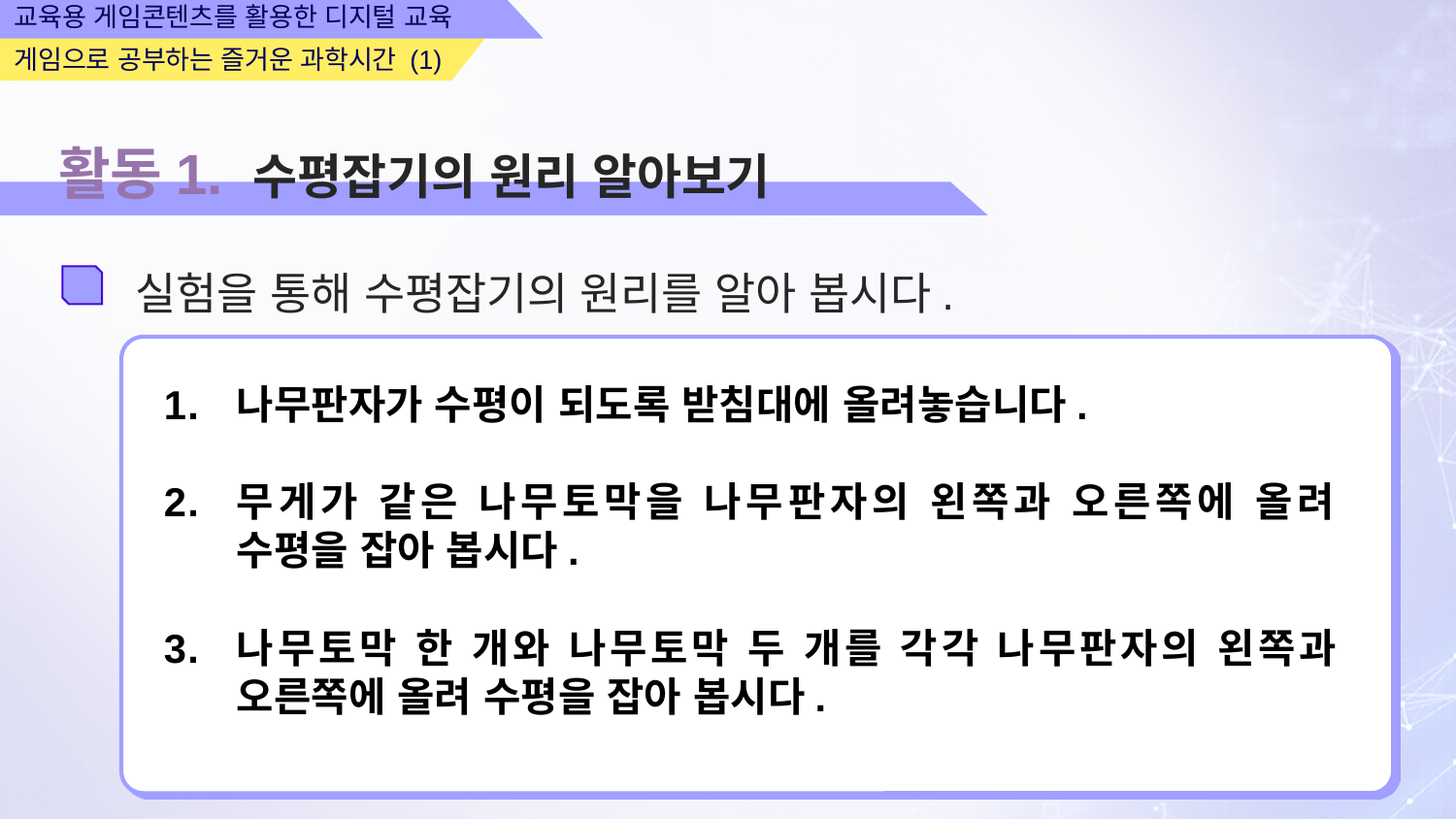

활동1. 수평잡기의 원리 알아보기

실험을 통해 수평잡기의 원리를 알아 봅시다.

나무판자가 수평이 되도록 받침대에 올려놓습니다.

무게가 같은 나무토막을 나무판자의 왼쪽과 오른쪽에 올려
수평을 잡아 봅시다.

나무토막 한 개와 나무토막 두 개를 각각 나무판자의 왼쪽과
오른쪽에 올려 수평을 잡아 봅시다.